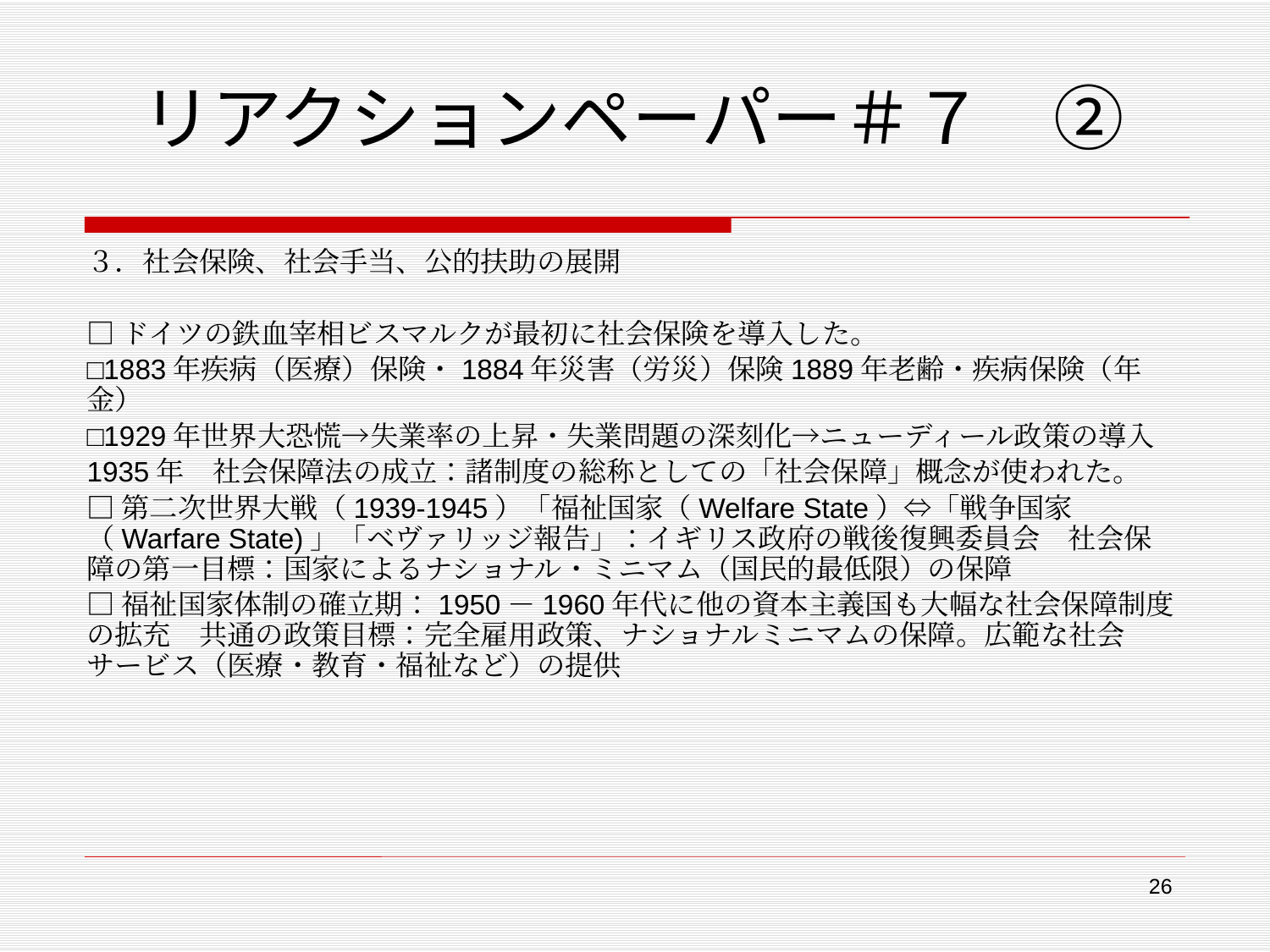

# リアクションペーパー＃７　②
３．社会保険、社会手当、公的扶助の展開

□ドイツの鉄血宰相ビスマルクが最初に社会保険を導入した。
□1883年疾病（医療）保険・1884年災害（労災）保険1889年老齢・疾病保険（年金）
□1929年世界大恐慌→失業率の上昇・失業問題の深刻化→ニューディール政策の導入
1935年　社会保障法の成立：諸制度の総称としての「社会保障」概念が使われた。
□第二次世界大戦（1939-1945）「福祉国家（Welfare State）⇔「戦争国家（Warfare State)」「ベヴァリッジ報告」：イギリス政府の戦後復興委員会　社会保障の第一目標：国家によるナショナル・ミニマム（国民的最低限）の保障
□福祉国家体制の確立期：1950－1960年代に他の資本主義国も大幅な社会保障制度の拡充　共通の政策目標：完全雇用政策、ナショナルミニマムの保障。広範な社会サービス（医療・教育・福祉など）の提供

26